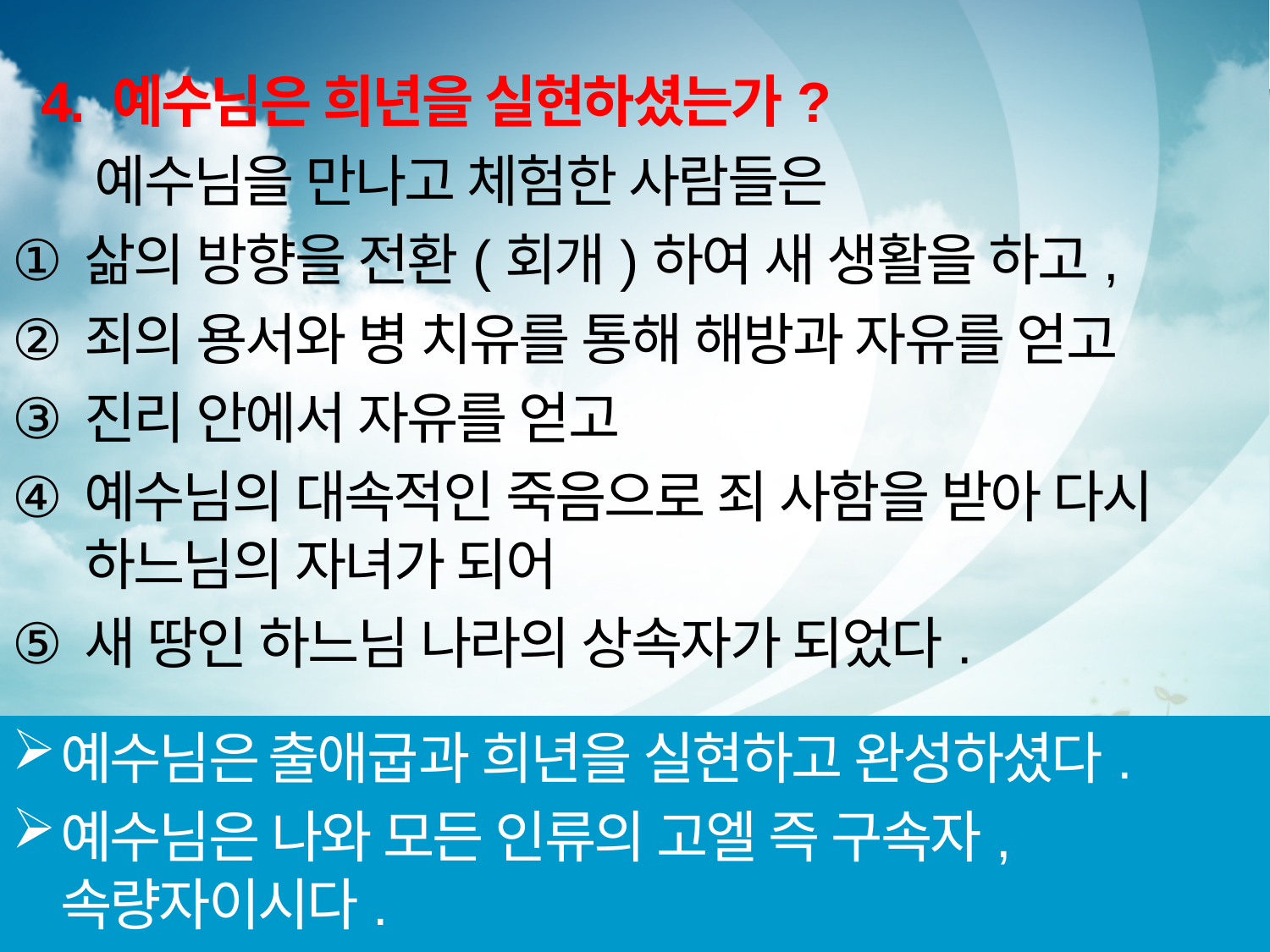

4. 예수님은 희년을 실현하셨는가?
     예수님을 만나고 체험한 사람들은
삶의 방향을 전환(회개)하여 새 생활을 하고,
죄의 용서와 병 치유를 통해 해방과 자유를 얻고
진리 안에서 자유를 얻고
예수님의 대속적인 죽음으로 죄 사함을 받아 다시 하느님의 자녀가 되어
새 땅인 하느님 나라의 상속자가 되었다.
예수님은 출애굽과 희년을 실현하고 완성하셨다.
예수님은 나와 모든 인류의 고엘 즉 구속자, 속량자이시다.